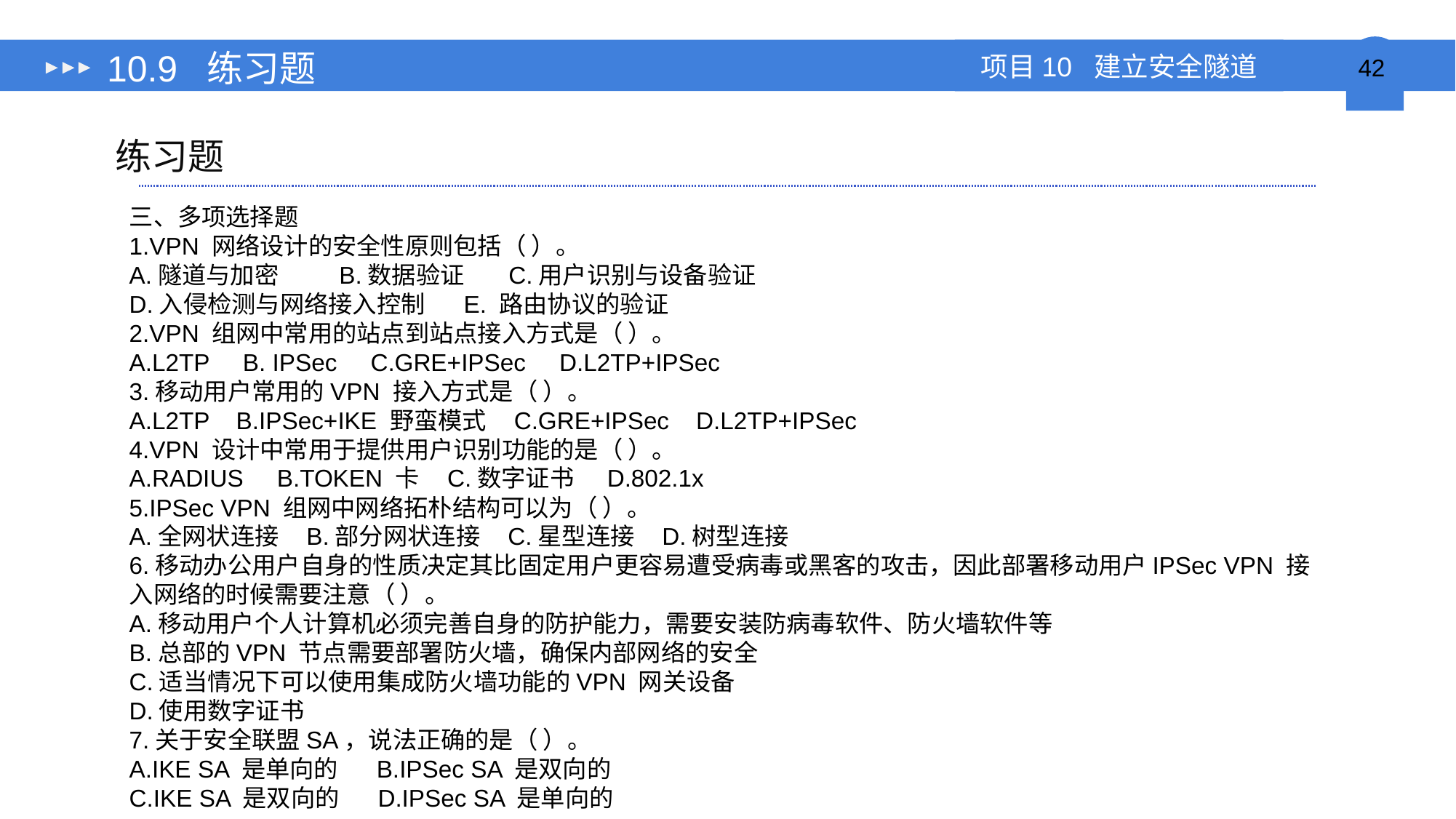

# 10.9  练习题
练习题

三、多项选择题
1.VPN 网络设计的安全性原则包括（ ）。
A.隧道与加密          B.数据验证       C.用户识别与设备验证
D.入侵检测与网络接入控制      E. 路由协议的验证
2.VPN 组网中常用的站点到站点接入方式是（ ）。
A.L2TP     B. IPSec     C.GRE+IPSec     D.L2TP+IPSec
3.移动用户常用的VPN 接入方式是（ ）。
A.L2TP    B.IPSec+IKE 野蛮模式    C.GRE+IPSec    D.L2TP+IPSec
4.VPN 设计中常用于提供用户识别功能的是（ ）。
A.RADIUS     B.TOKEN 卡    C.数字证书     D.802.1x
5.IPSec VPN 组网中网络拓朴结构可以为（ ）。
A.全网状连接    B.部分网状连接    C.星型连接    D.树型连接
6.移动办公用户自身的性质决定其比固定用户更容易遭受病毒或黑客的攻击，因此部署移动用户IPSec VPN 接入网络的时候需要注意（ ）。
A.移动用户个人计算机必须完善自身的防护能力，需要安装防病毒软件、防火墙软件等
B.总部的VPN 节点需要部署防火墙，确保内部网络的安全
C.适当情况下可以使用集成防火墙功能的VPN 网关设备
D.使用数字证书
7.关于安全联盟SA，说法正确的是（ ）。
A.IKE SA 是单向的      B.IPSec SA 是双向的
C.IKE SA 是双向的      D.IPSec SA 是单向的